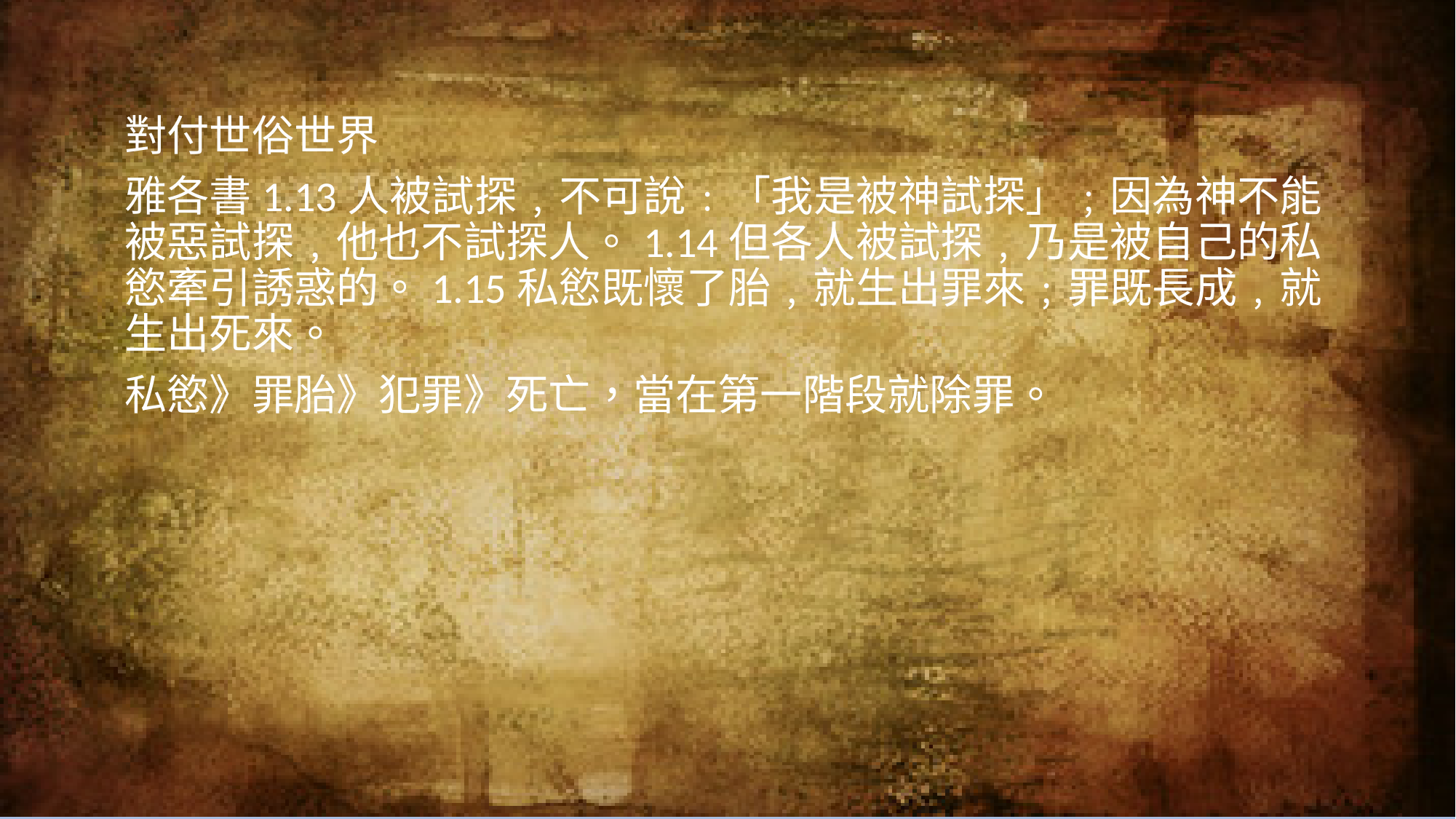

對付世俗世界
雅各書1.13人被試探﹐不可說﹕「我是被神試探」﹔因為神不能被惡試探﹐他也不試探人。1.14但各人被試探﹐乃是被自己的私慾牽引誘惑的。1.15私慾既懷了胎﹐就生出罪來﹔罪既長成﹐就生出死來。
私慾》罪胎》犯罪》死亡，當在第一階段就除罪。